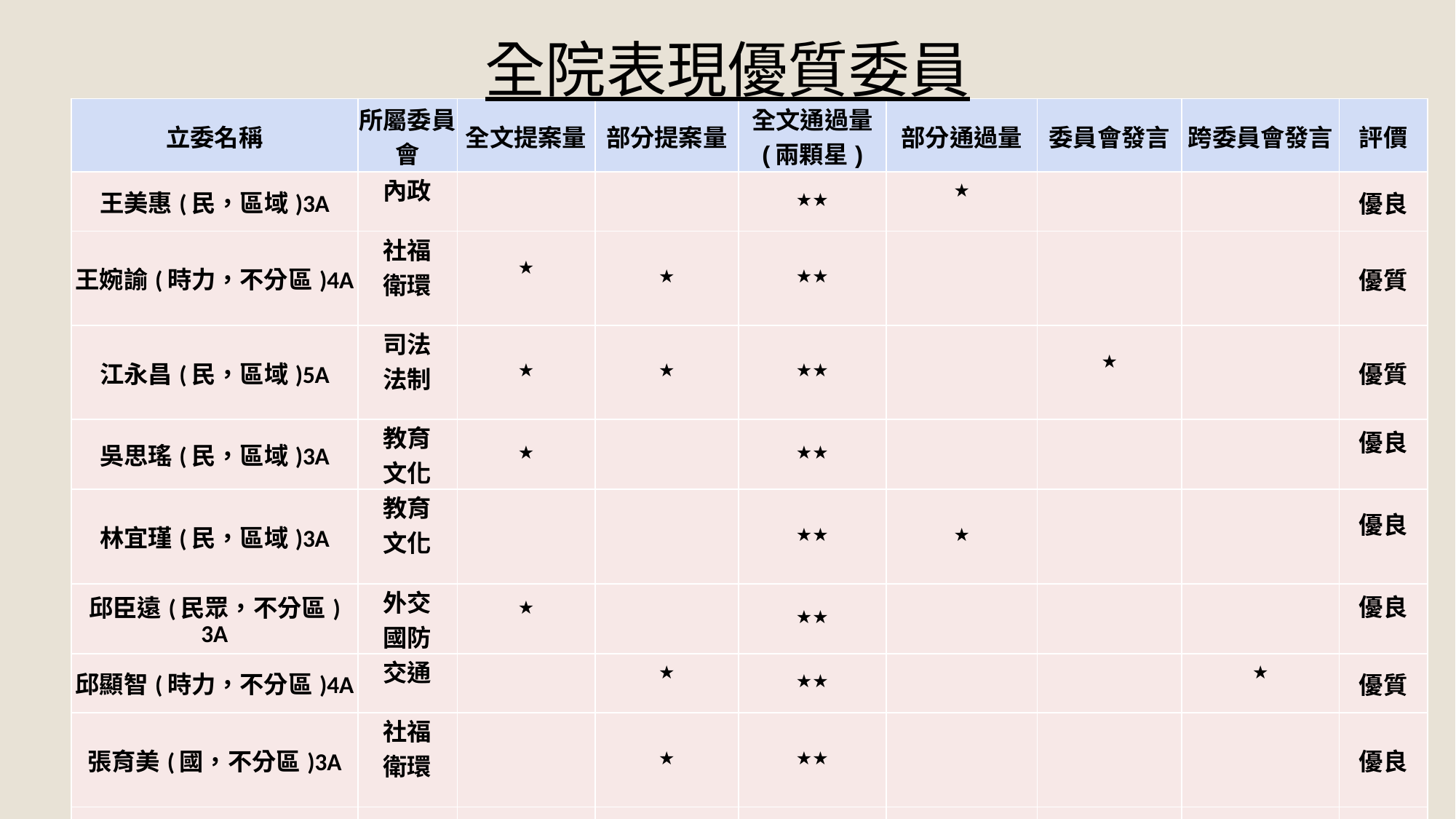

# 全院表現優質委員
| 立委名稱 | 所屬委員會 | 全文提案量 | 部分提案量 | 全文通過量 (兩顆星) | 部分通過量 | 委員會發言 | 跨委員會發言 | 評價 |
| --- | --- | --- | --- | --- | --- | --- | --- | --- |
| 王美惠(民，區域)3A | 內政 |  |  | ★★ | ★ |  |  | 優良 |
| 王婉諭(時力，不分區)4A | 社福 衛環 | ★ | ★ | ★★ |  |  |  | 優質 |
| 江永昌(民，區域)5A | 司法 法制 | ★ | ★ | ★★ |  | ★ |  | 優質 |
| 吳思瑤(民，區域)3A | 教育 文化 | ★ |  | ★★ |  |  |  | 優良 |
| 林宜瑾(民，區域)3A | 教育 文化 |  |  | ★★ | ★ |  |  | 優良 |
| 邱臣遠(民眾，不分區) 3A | 外交 國防 | ★ |  | ★★ |  |  |  | 優良 |
| 邱顯智(時力，不分區)4A | 交通 |  | ★ | ★★ |  |  | ★ | 優質 |
| 張育美(國，不分區)3A | 社福 衛環 |  | ★ | ★★ |  |  |  | 優良 |
| 陳亭妃(民，區域)3A | 經濟 |  |  | ★★ | ★ |  |  | 優良 |